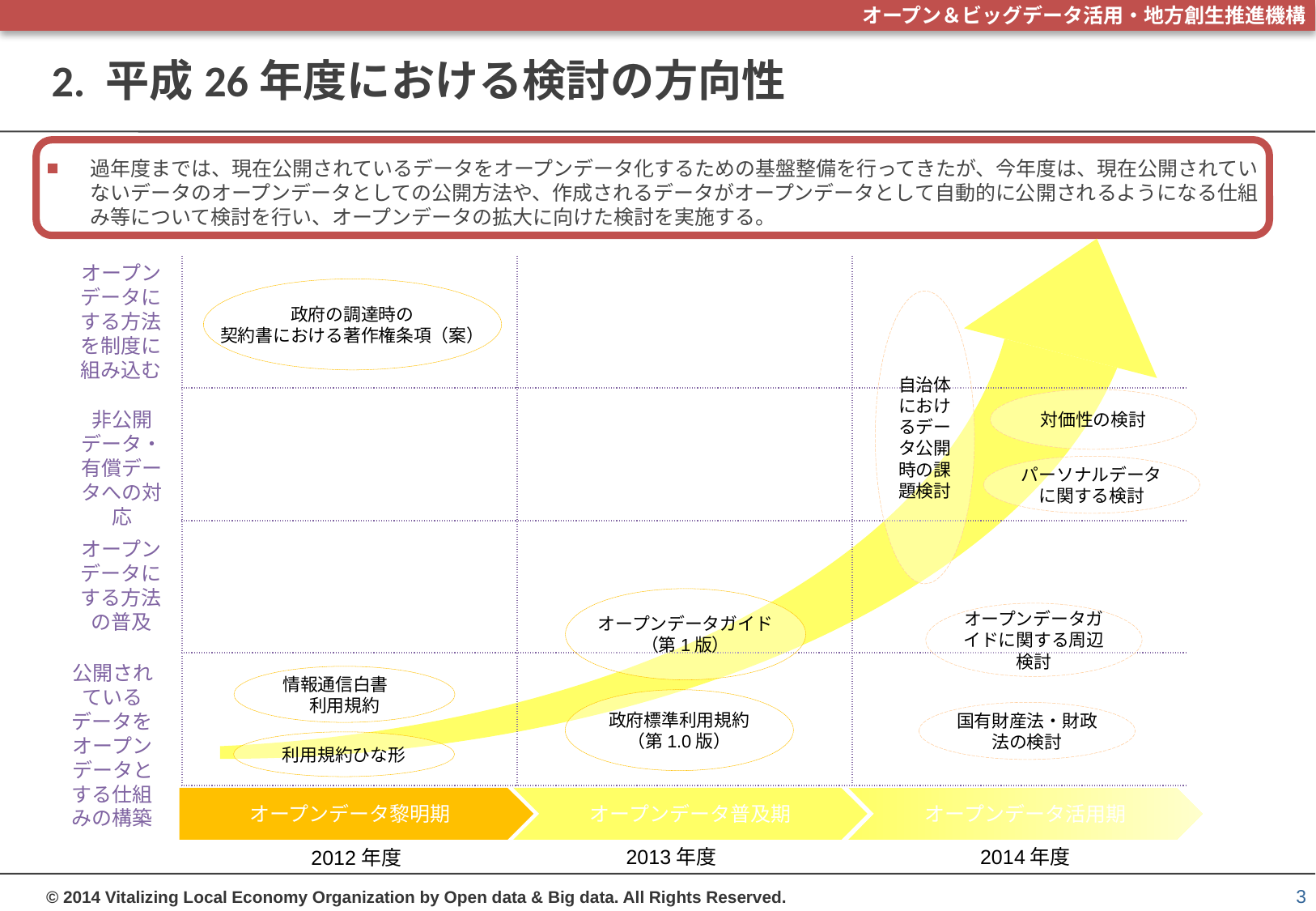

# 2. 平成26年度における検討の方向性

過年度までは、現在公開されているデータをオープンデータ化するための基盤整備を行ってきたが、今年度は、現在公開されていないデータのオープンデータとしての公開方法や、作成されるデータがオープンデータとして自動的に公開されるようになる仕組み等について検討を行い、オープンデータの拡大に向けた検討を実施する。

オープンデータにする方法を制度に組み込む
|  |  |  |
| --- | --- | --- |
|  |  |  |
|  |  |  |
|  |  |  |
政府の調達時の
契約書における著作権条項（案）
自治体におけるデータ公開時の課題検討
対価性の検討
非公開データ・有償データへの対応
パーソナルデータに関する検討
オープンデータにする方法の普及
オープンデータガイド
（第1版）
オープンデータガイドに関する周辺検討
公開されているデータをオープンデータとする仕組みの構築
情報通信白書
利用規約
政府標準利用規約（第1.0版）
国有財産法・財政法の検討
利用規約ひな形
オープンデータ黎明期
オープンデータ普及期
オープンデータ活用期
2013年度
2014年度
2012年度
3